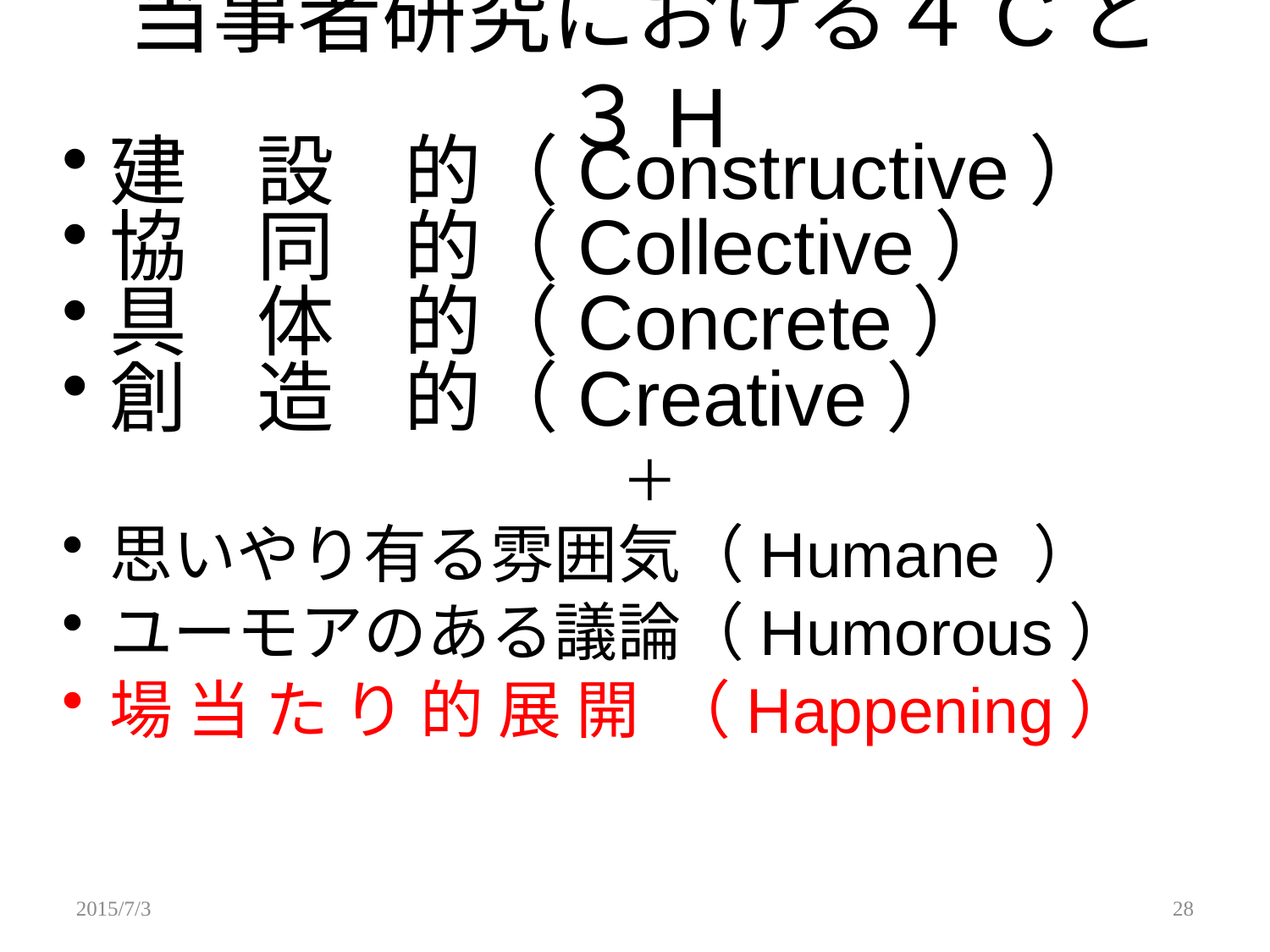

当事者研究における４Cと３H
建    設    的（Constructive）
協    同    的（Collective）
具    体    的（Concrete）
創    造    的（Creative）
　　　　　　　    　　＋
思いやり有る雰囲気（Humane ）
ユーモアのある議論（Humorous）
場 当 た り 的 展 開  （Happening）
2015/7/3
28